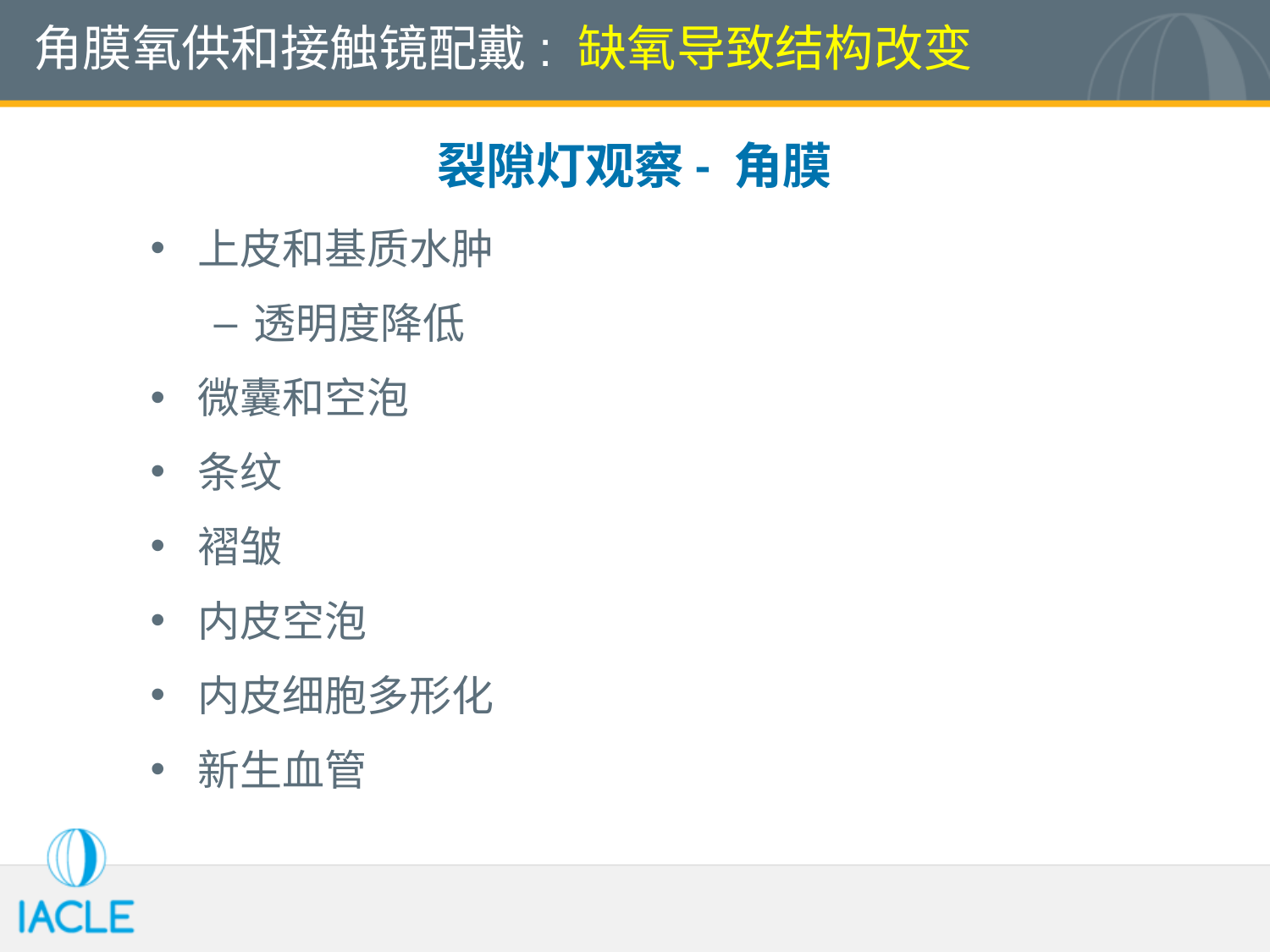

角膜氧供和接触镜配戴: 缺氧导致结构改变

裂隙灯观察- 角膜
上皮和基质水肿
透明度降低
微囊和空泡
条纹
褶皱
内皮空泡
内皮细胞多形化
新生血管